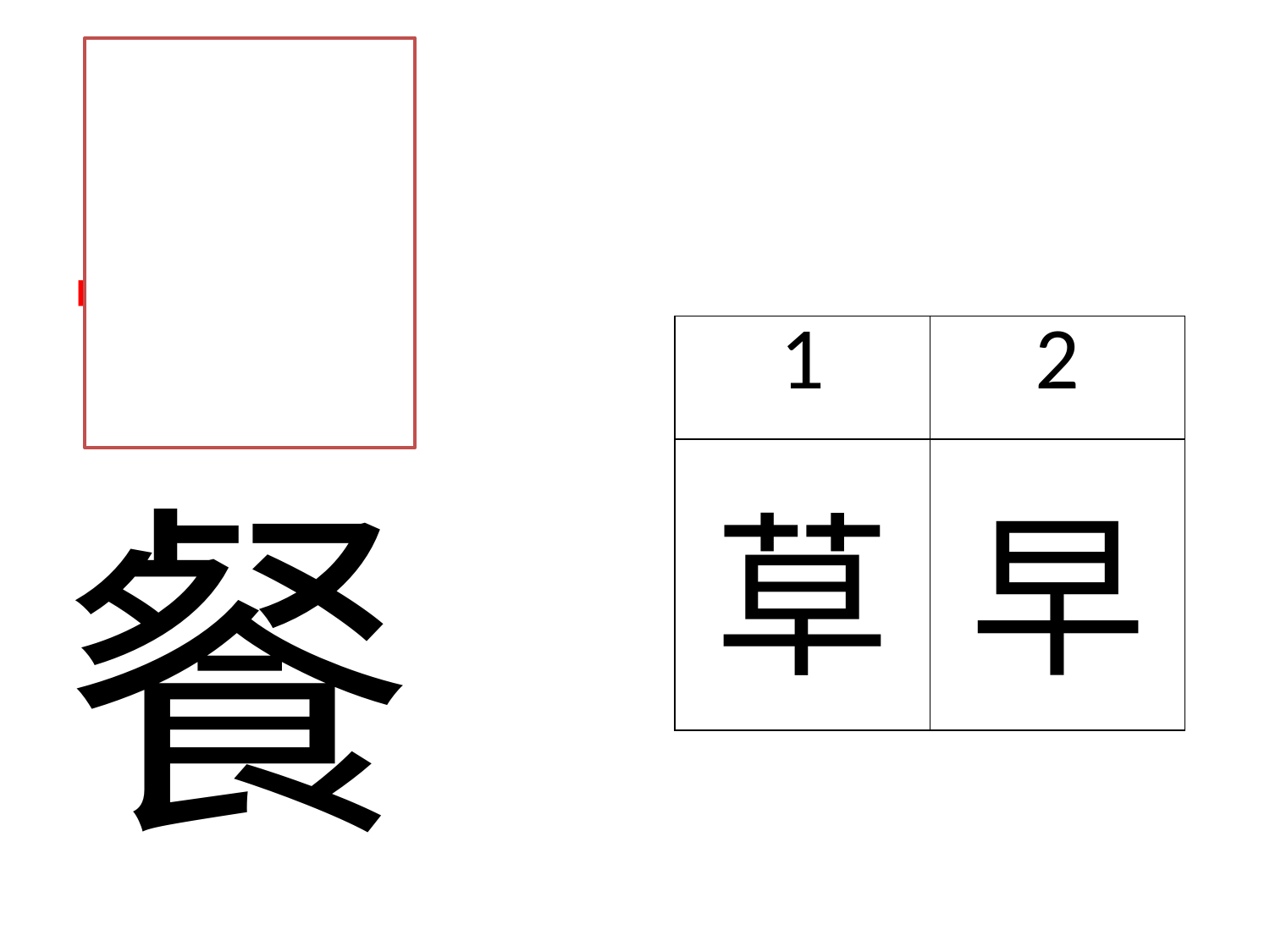

早

| 1 | 2 |
| --- | --- |
| 草 | 早 |
餐